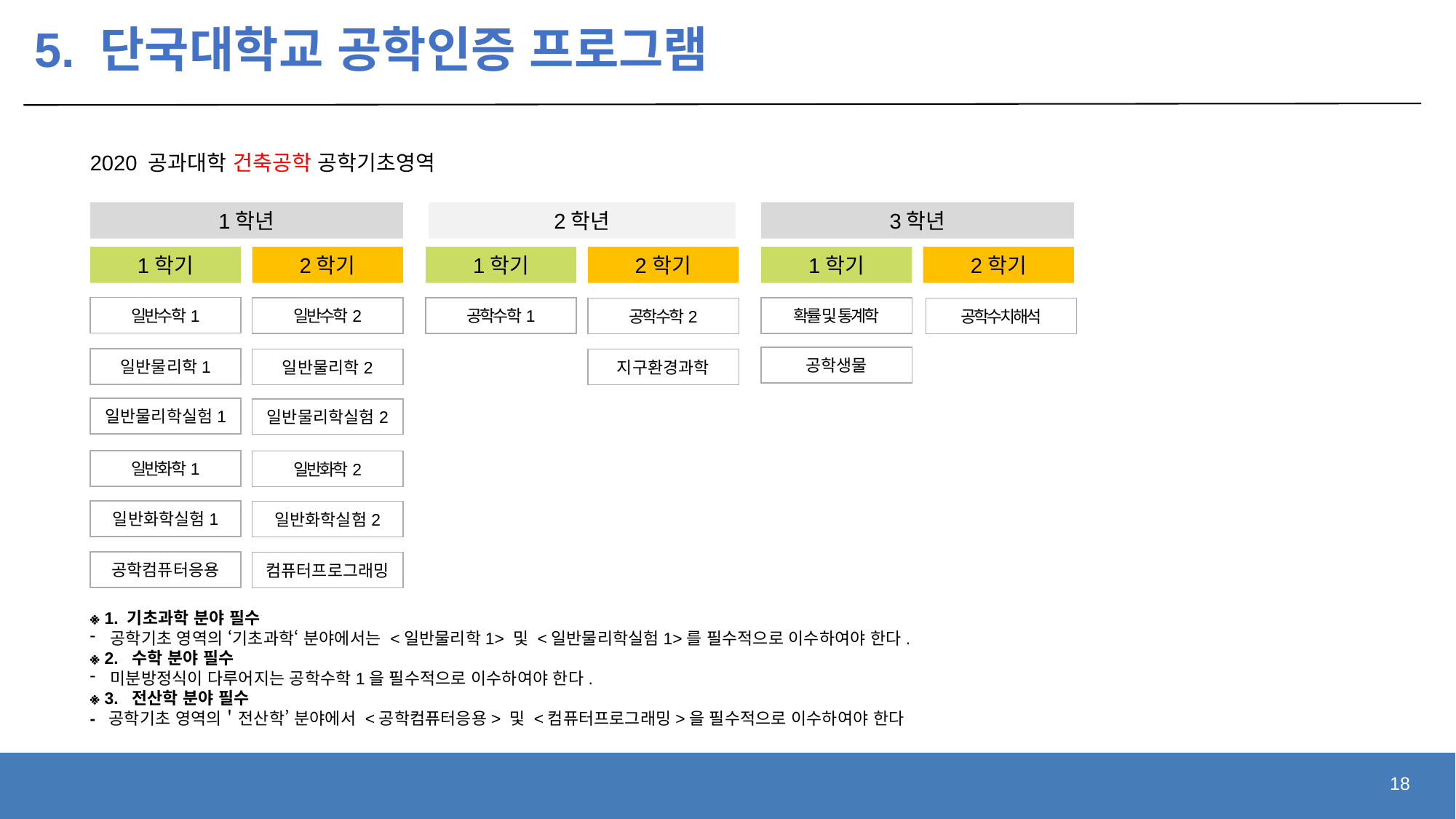

# 5. 단국대학교 공학인증 프로그램
2020 공과대학 건축공학 공학기초영역

1학년
2학년
3학년
1학기
2학기
1학기
2학기
1학기
2학기
일반수학1
일반수학2
공학수학1
확률 및 통계학
공학수학2
공학수치해석
공학생물
일반물리학1
일반물리학2
지구환경과학
일반물리학실험1
일반물리학실험2
일반화학1
일반화학2
일반화학실험1
일반화학실험2
공학컴퓨터응용
컴퓨터프로그래밍
※ 1. 기초과학 분야 필수
공학기초 영역의 ‘기초과학‘ 분야에서는 <일반물리학1> 및 <일반물리학실험1>를 필수적으로 이수하여야 한다.
※ 2.  수학 분야 필수
미분방정식이 다루어지는 공학수학1을 필수적으로 이수하여야 한다.
※ 3.  전산학 분야 필수
-  공학기초 영역의＇전산학’ 분야에서 <공학컴퓨터응용> 및 <컴퓨터프로그래밍>을 필수적으로 이수하여야 한다

18